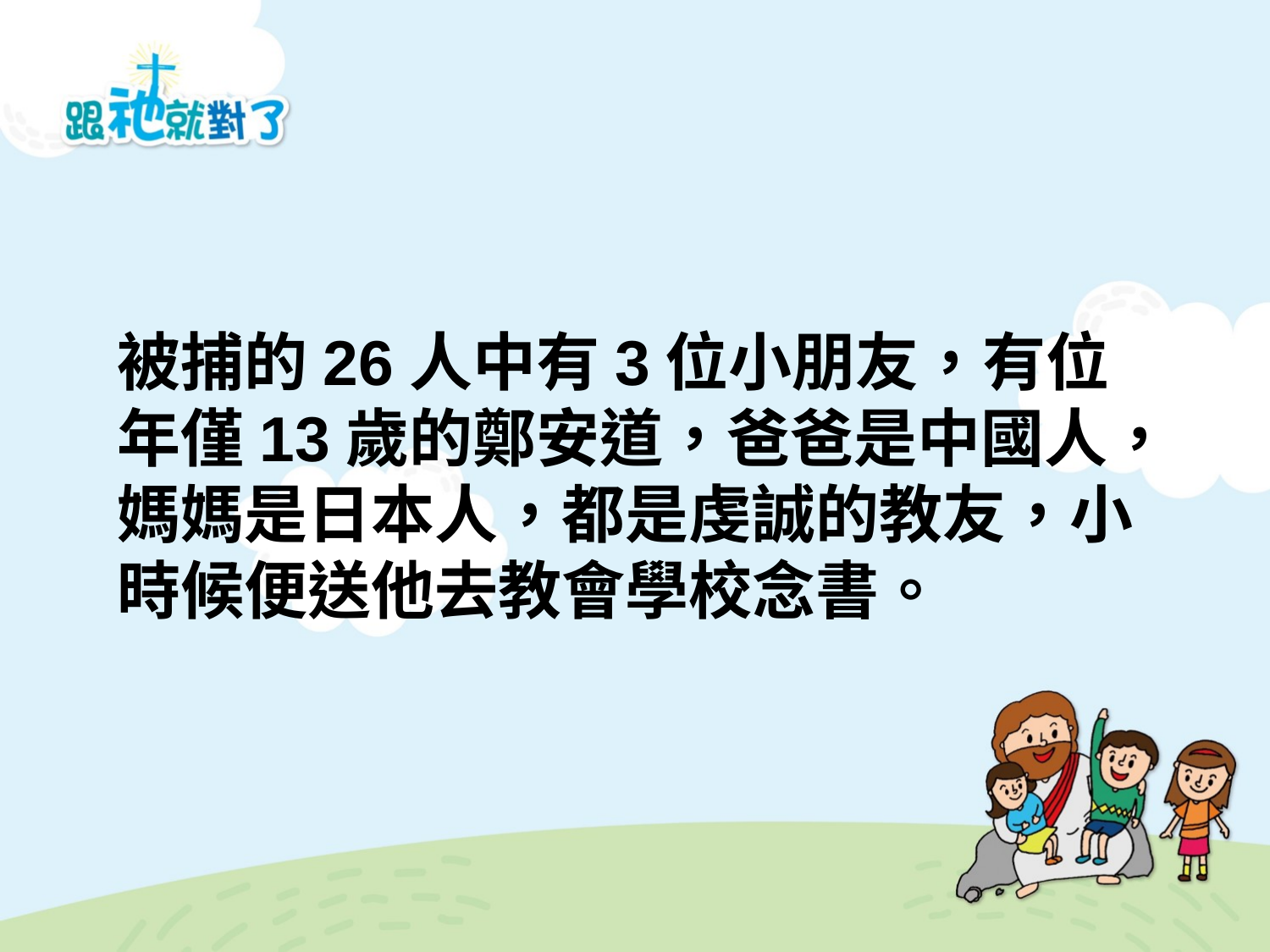

被捕的26人中有3位小朋友，有位年僅13歲的鄭安道，爸爸是中國人，媽媽是日本人，都是虔誠的教友，小時候便送他去教會學校念書。